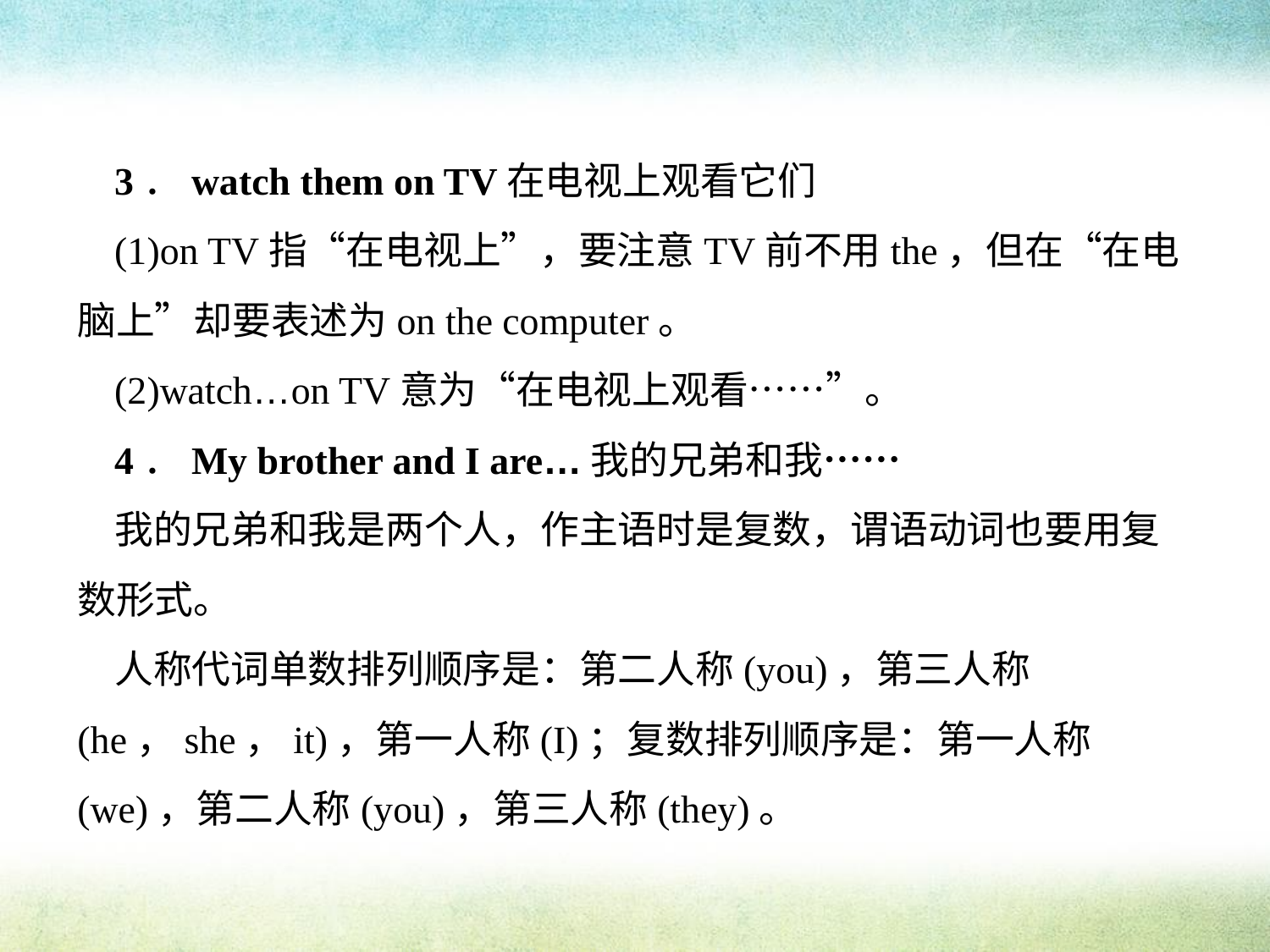

3．watch them on TV在电视上观看它们
(1)on TV指“在电视上”，要注意TV前不用the，但在“在电脑上”却要表述为on the computer。
(2)watch…on TV意为“在电视上观看……”。
4．My brother and I are…我的兄弟和我……
我的兄弟和我是两个人，作主语时是复数，谓语动词也要用复数形式。
人称代词单数排列顺序是：第二人称(you)，第三人称(he，she，it)，第一人称(I)；复数排列顺序是：第一人称(we)，第二人称(you)，第三人称(they)。